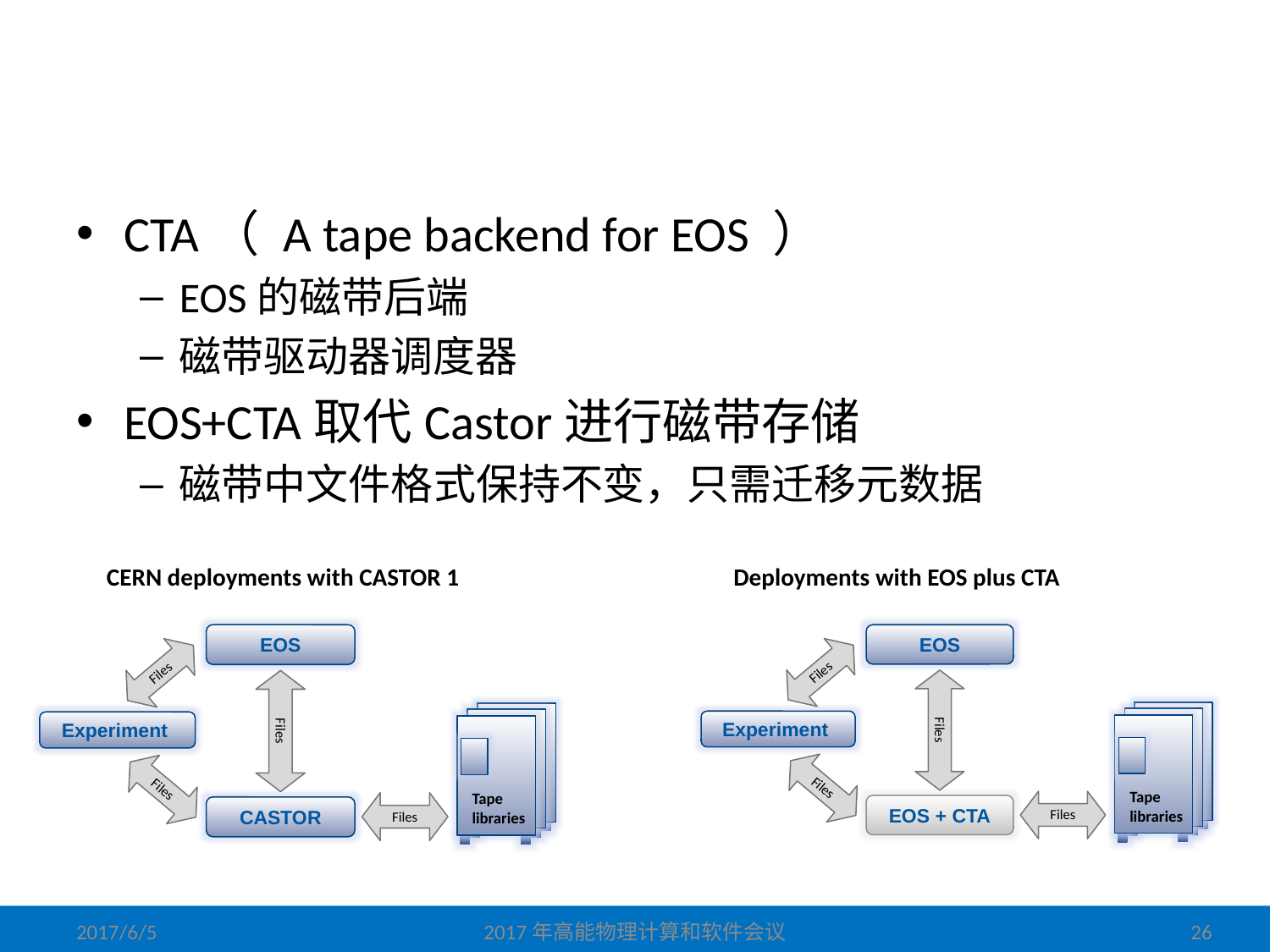

# 什么是CTA？
CTA（ A tape backend for EOS ）
EOS的磁带后端
磁带驱动器调度器
EOS+CTA取代Castor进行磁带存储
磁带中文件格式保持不变，只需迁移元数据
CERN deployments with CASTOR 1
Deployments with EOS plus CTA
EOS

Files

Tape
libraries

Files
Experiment

Files

Files
CASTOR
EOS

Files

Tape
libraries

Files
Experiment

Files

Files
EOS + CTA
2017/6/5
2017年高能物理计算和软件会议
26